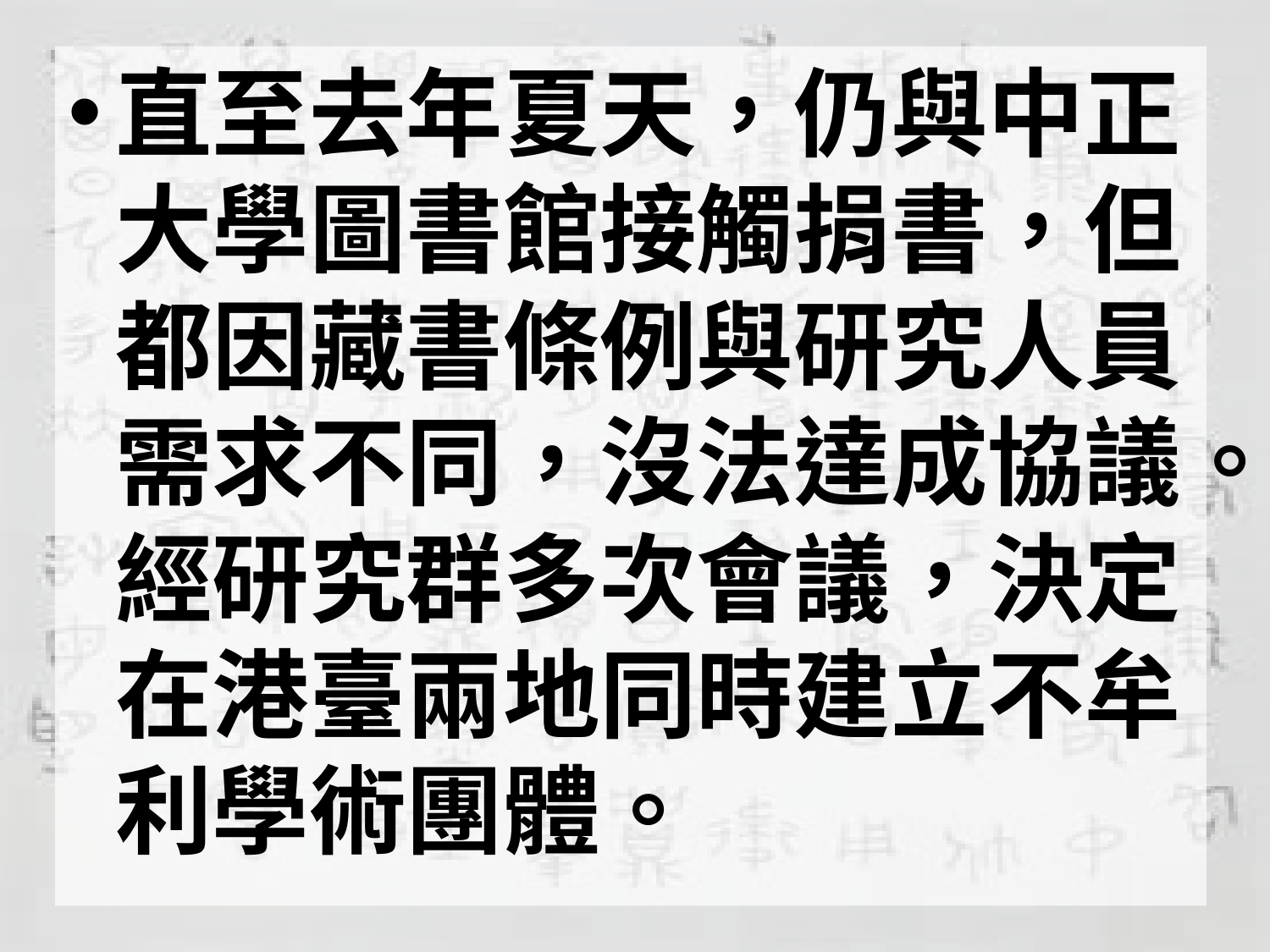

直至去年夏天，仍與中正大學圖書館接觸捐書，但都因藏書條例與研究人員需求不同，沒法達成協議。經研究群多次會議，決定在港臺兩地同時建立不牟利學術團體。